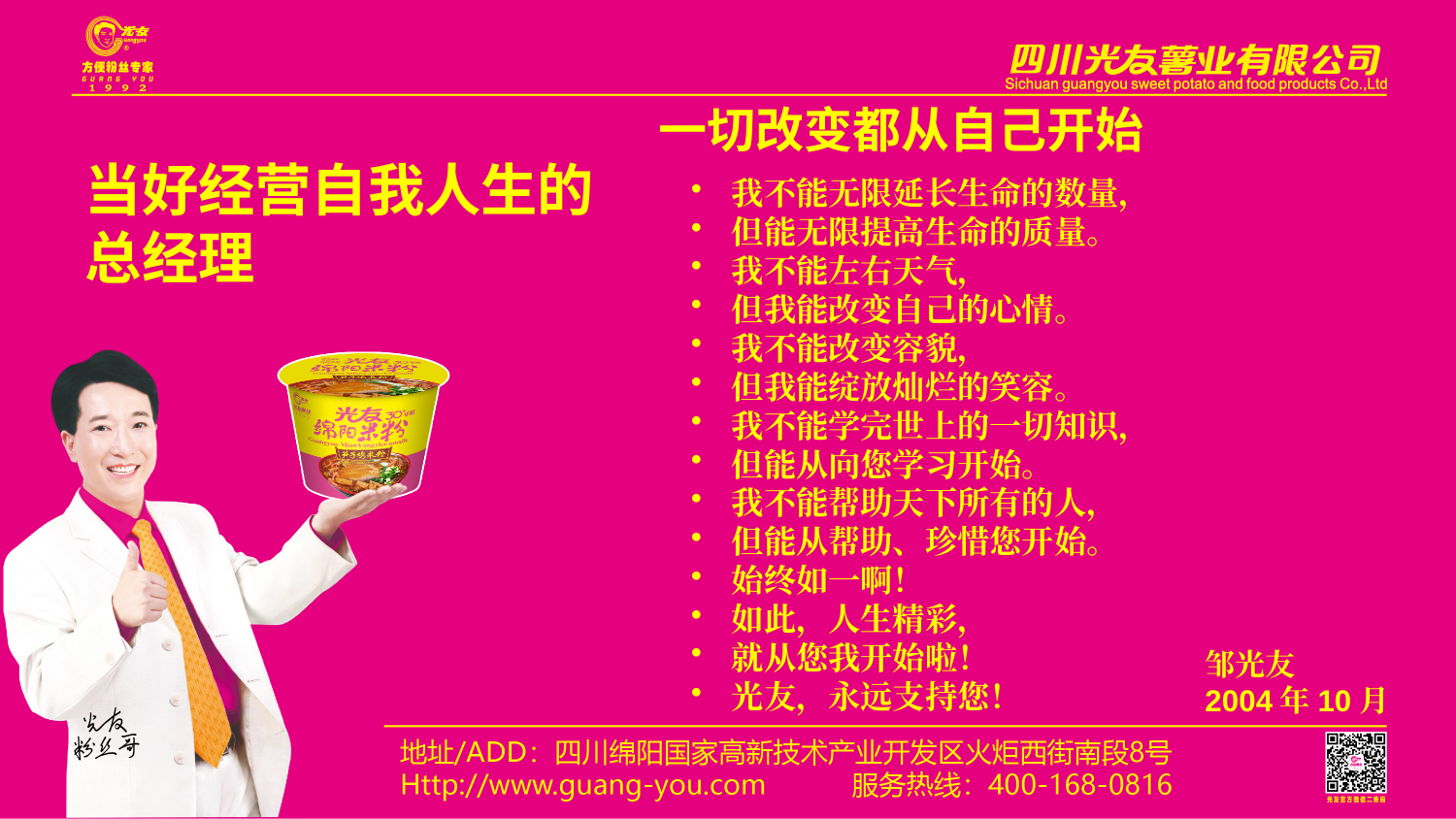

一切改变都从自己开始
当好经营自我人生的总经理
我不能无限延长生命的数量，
但能无限提高生命的质量。
我不能左右天气，
但我能改变自己的心情。
我不能改变容貌，
但我能绽放灿烂的笑容。
我不能学完世上的一切知识，
但能从向您学习开始。
我不能帮助天下所有的人，
但能从帮助、珍惜您开始。
始终如一啊！
如此，人生精彩，
就从您我开始啦！
光友，永远支持您！
邹光友
2004年10月